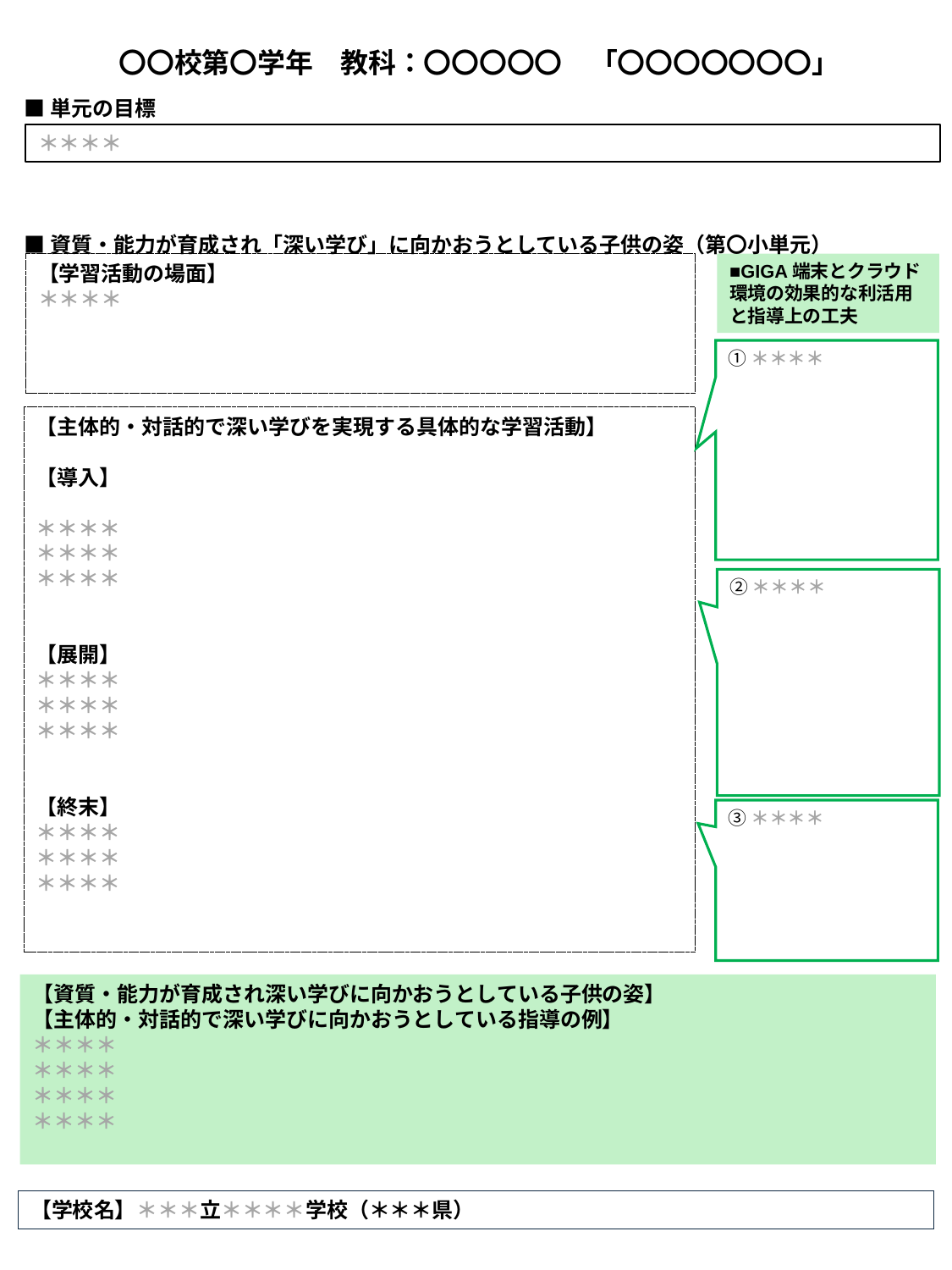

〇〇校第〇学年　教科：〇〇〇〇〇　「〇〇〇〇〇〇〇」
■単元の目標
＊＊＊＊
■資質・能力が育成され「深い学び」に向かおうとしている子供の姿（第〇小単元）
【学習活動の場面】
＊＊＊＊

■GIGA端末とクラウド環境の効果的な利活用と指導上の工夫
①＊＊＊＊

【主体的・対話的で深い学びを実現する具体的な学習活動】

【導入】

＊＊＊＊
＊＊＊＊
＊＊＊＊

【展開】
＊＊＊＊
＊＊＊＊
＊＊＊＊

【終末】
＊＊＊＊
＊＊＊＊
＊＊＊＊

②＊＊＊＊

③＊＊＊＊

【資質・能力が育成され深い学びに向かおうとしている子供の姿】
【主体的・対話的で深い学びに向かおうとしている指導の例】
＊＊＊＊
＊＊＊＊
＊＊＊＊
＊＊＊＊

【学校名】＊＊＊立＊＊＊＊学校（＊＊＊県）